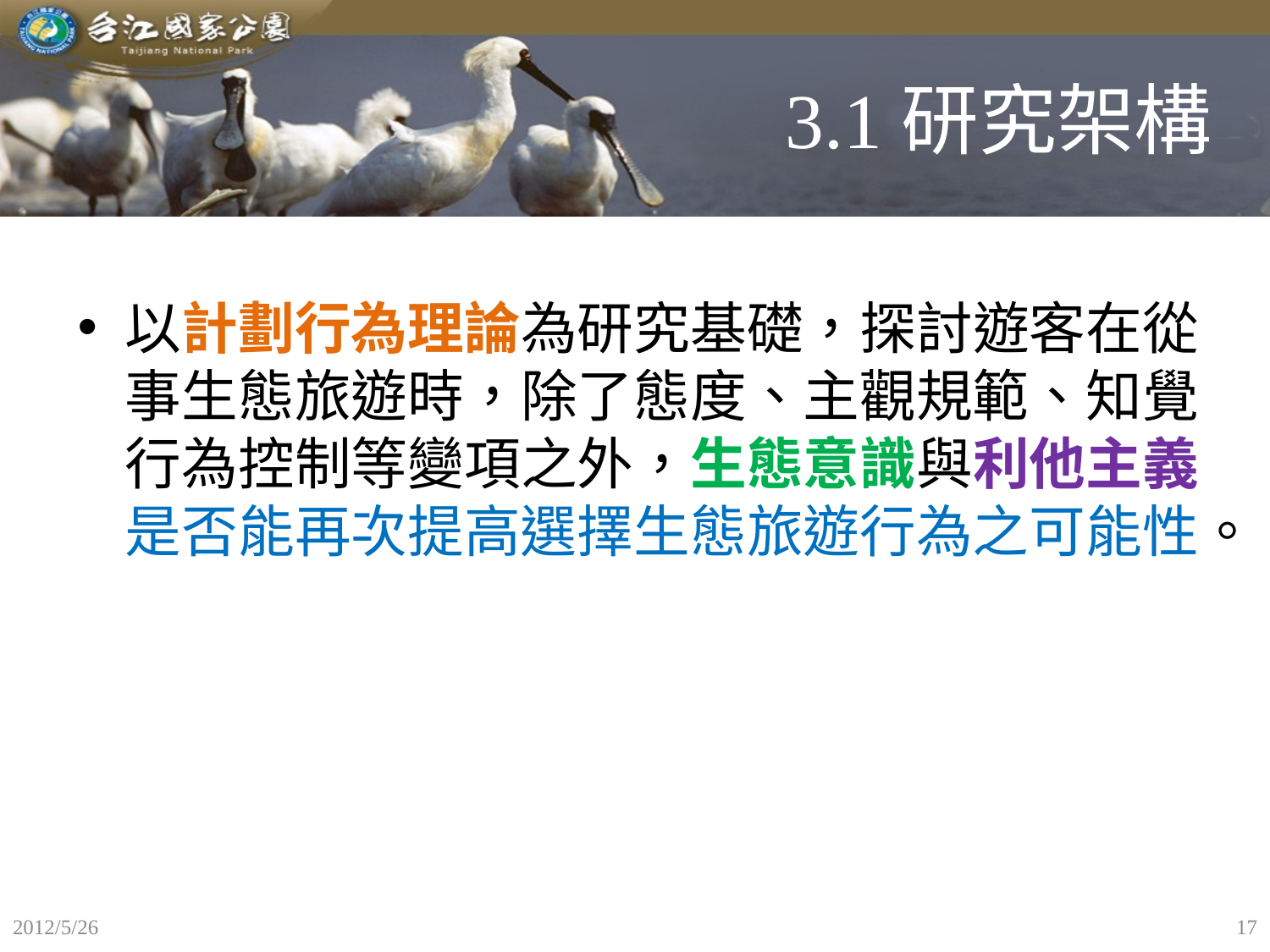

# 3.1研究架構
以計劃行為理論為研究基礎，探討遊客在從事生態旅遊時，除了態度、主觀規範、知覺行為控制等變項之外，生態意識與利他主義是否能再次提高選擇生態旅遊行為之可能性。
2012/5/26
17